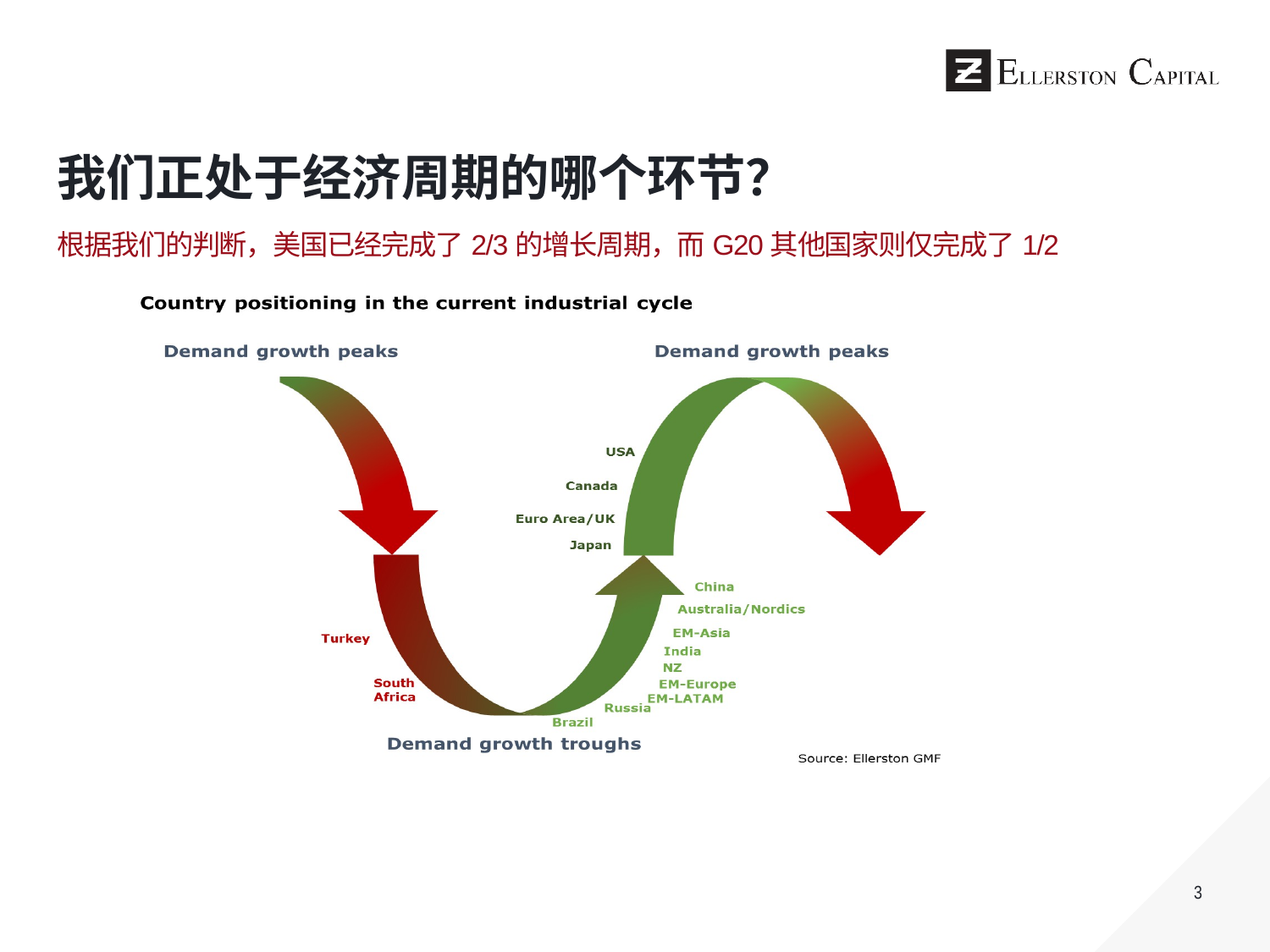

# 我们正处于经济周期的哪个环节？ 根据我们的判断，美国已经完成了2/3的增长周期，而G20其他国家则仅完成了1/2

30/11/2018
3